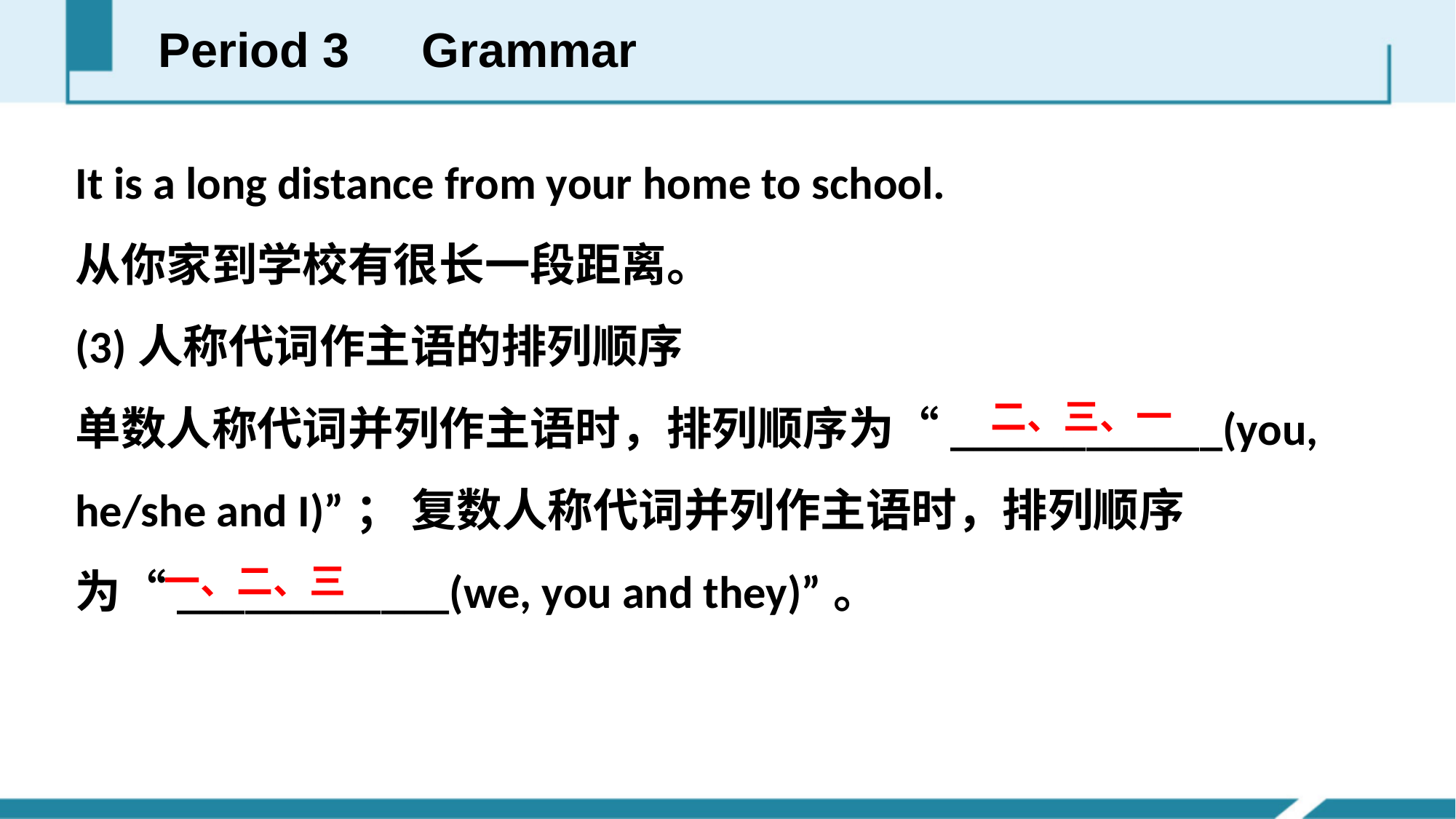

Period 3　Grammar
It is a long distance from your home to school.
从你家到学校有很长一段距离。
(3)人称代词作主语的排列顺序
单数人称代词并列作主语时，排列顺序为“____________(you, he/she and I)”； 复数人称代词并列作主语时，排列顺序为“____________(we, you and they)”。
二、三、一
一、二、三